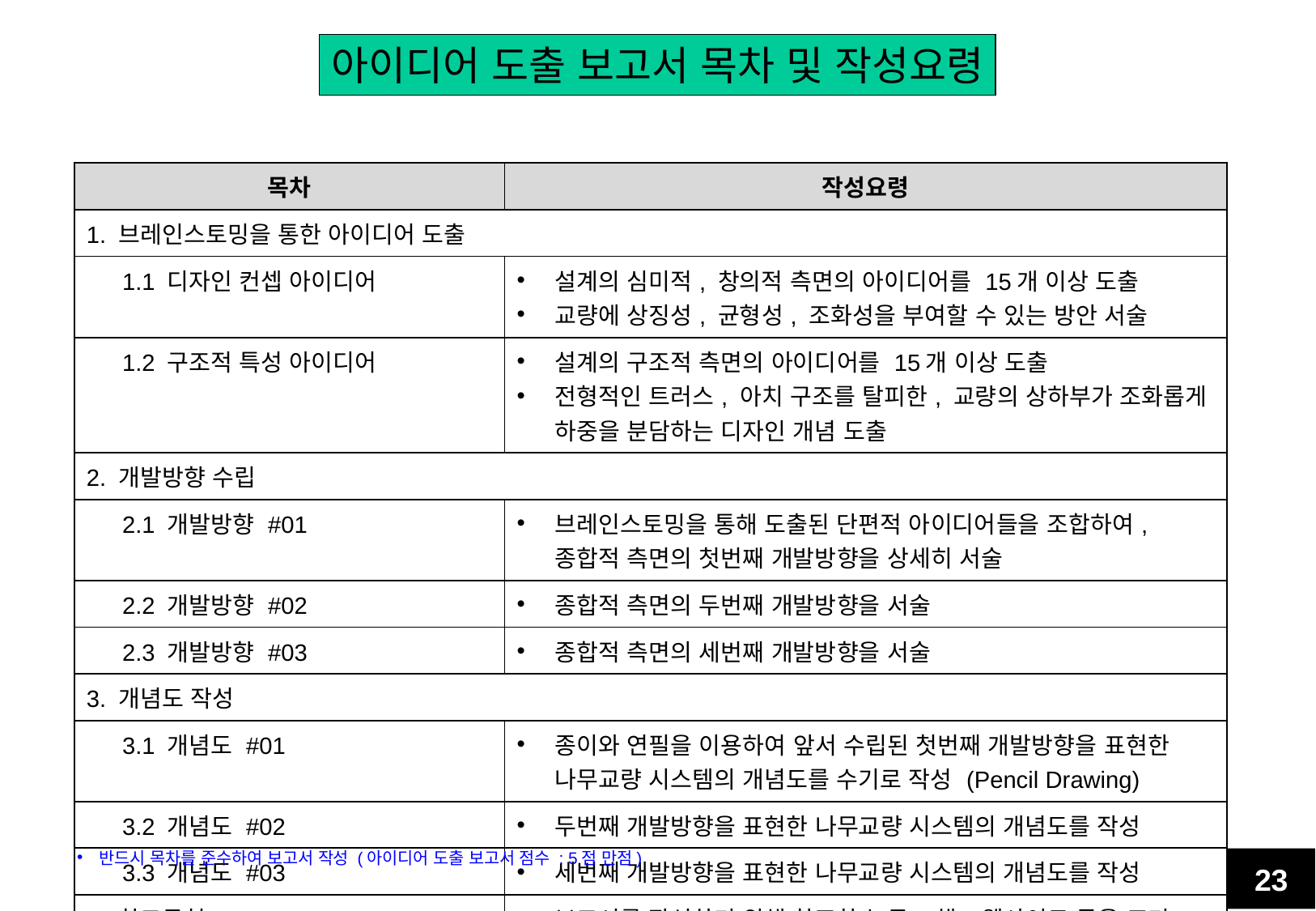

아이디어 도출 보고서 목차 및 작성요령
| 목차 | 작성요령 |
| --- | --- |
| 1. 브레인스토밍을 통한 아이디어 도출 |  |
| 1.1 디자인 컨셉 아이디어 | 설계의 심미적, 창의적 측면의 아이디어를 15개 이상 도출 교량에 상징성, 균형성, 조화성을 부여할 수 있는 방안 서술 |
| 1.2 구조적 특성 아이디어 | 설계의 구조적 측면의 아이디어를 15개 이상 도출 전형적인 트러스, 아치 구조를 탈피한, 교량의 상하부가 조화롭게 하중을 분담하는 디자인 개념 도출 |
| 2. 개발방향 수립 |  |
| 2.1 개발방향 #01 | 브레인스토밍을 통해 도출된 단편적 아이디어들을 조합하여, 종합적 측면의 첫번째 개발방향을 상세히 서술 |
| 2.2 개발방향 #02 | 종합적 측면의 두번째 개발방향을 서술 |
| 2.3 개발방향 #03 | 종합적 측면의 세번째 개발방향을 서술 |
| 3. 개념도 작성 |  |
| 3.1 개념도 #01 | 종이와 연필을 이용하여 앞서 수립된 첫번째 개발방향을 표현한 나무교량 시스템의 개념도를 수기로 작성 (Pencil Drawing) |
| 3.2 개념도 #02 | 두번째 개발방향을 표현한 나무교량 시스템의 개념도를 작성 |
| 3.3 개념도 #03 | 세번째 개발방향을 표현한 나무교량 시스템의 개념도를 작성 |
| 4. 참고문헌 | 보고서를 작성하기 위해 참조한 논문, 책, 웹사이트 등을 표기 |
반드시 목차를 준수하여 보고서 작성 (아이디어 도출 보고서 점수 : 5점 만점)
23